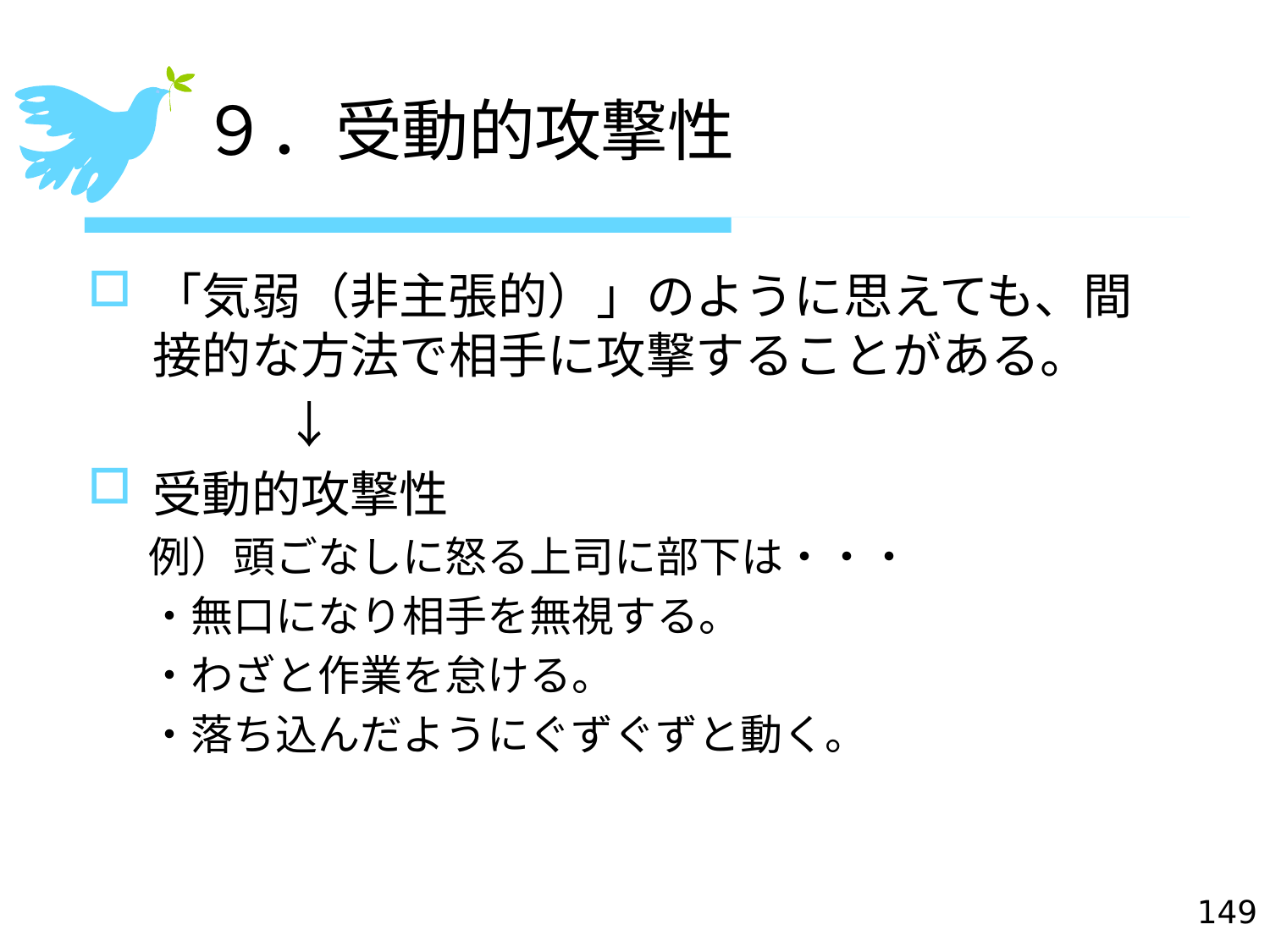

９．受動的攻撃性
#
「気弱（非主張的）」のように思えても、間接的な方法で相手に攻撃することがある。
　　　　↓
受動的攻撃性
例）頭ごなしに怒る上司に部下は・・・
・無口になり相手を無視する。
・わざと作業を怠ける。
・落ち込んだようにぐずぐずと動く。

149